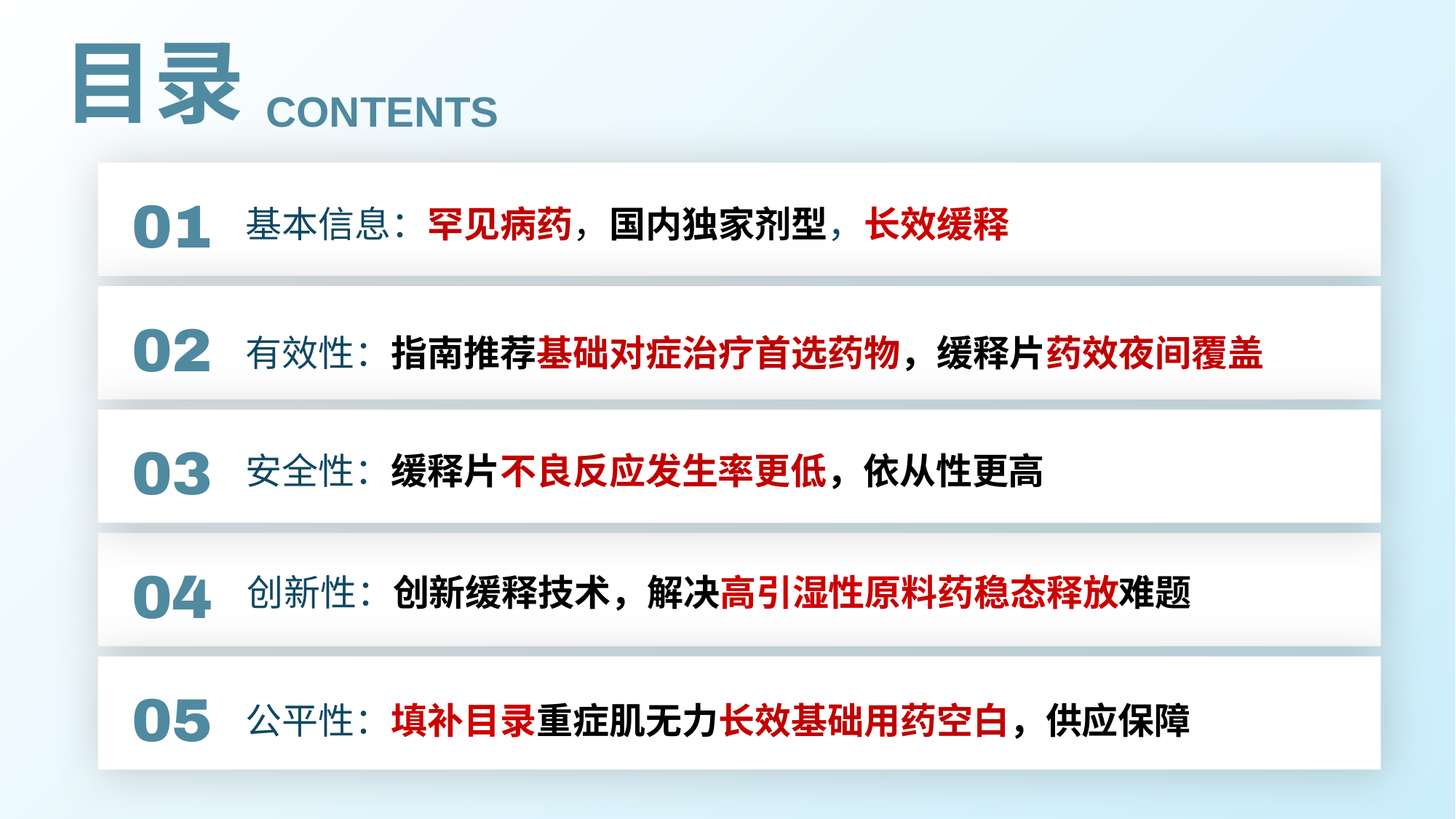

目录
CONTENTS

01
基本信息：罕见病药，国内独家剂型，长效缓释

02
有效性：指南推荐基础对症治疗首选药物，缓释片药效夜间覆盖

03
安全性：缓释片不良反应发生率更低，依从性更高

04
创新性：创新缓释技术，解决高引湿性原料药稳态释放难题

05
公平性：填补目录重症肌无力长效基础用药空白，供应保障